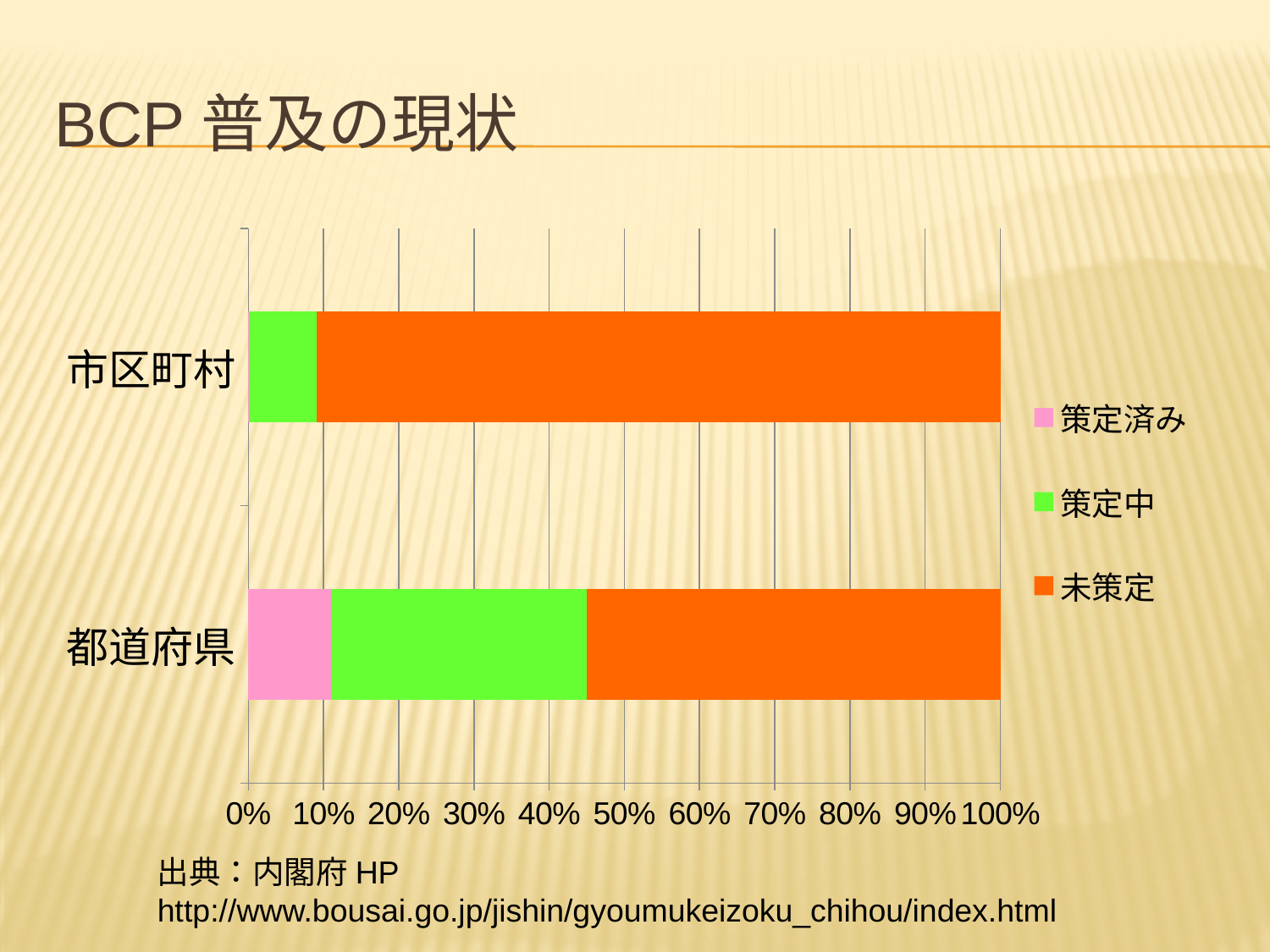

# BCP普及の現状

### Chart

| Category | 策定済み | 策定中 | 未策定 |
|---|---|---|---|
| 都道府県 | 0.11000000000000001 | 0.3400000000000001 | 0.55 |
| 市区町村 | 0.0010000000000000002 | 0.09000000000000002 | 0.91 |
出典：内閣府HP
http://www.bousai.go.jp/jishin/gyoumukeizoku_chihou/index.html